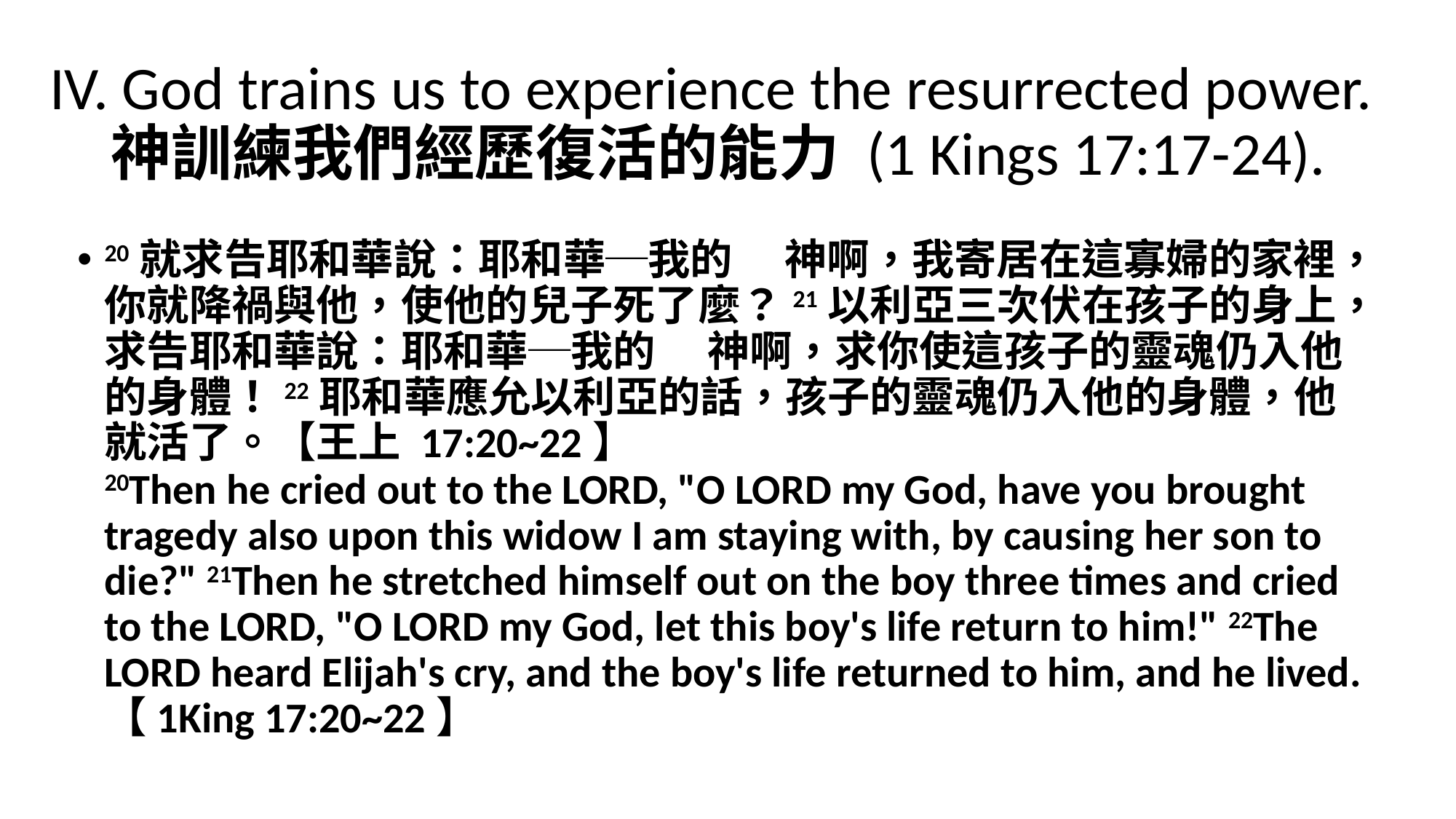

# IV. God trains us to experience the resurrected power. 神訓練我們經歷復活的能力 (1 Kings 17:17-24).
20就求告耶和華說：耶和華─我的　 神啊，我寄居在這寡婦的家裡，你就降禍與他，使他的兒子死了麼？21以利亞三次伏在孩子的身上，求告耶和華說：耶和華─我的　 神啊，求你使這孩子的靈魂仍入他的身體！22耶和華應允以利亞的話，孩子的靈魂仍入他的身體，他就活了。【王上 17:20~22】
20Then he cried out to the LORD, "O LORD my God, have you brought tragedy also upon this widow I am staying with, by causing her son to die?" 21Then he stretched himself out on the boy three times and cried to the LORD, "O LORD my God, let this boy's life return to him!" 22The LORD heard Elijah's cry, and the boy's life returned to him, and he lived. 【1King 17:20~22】